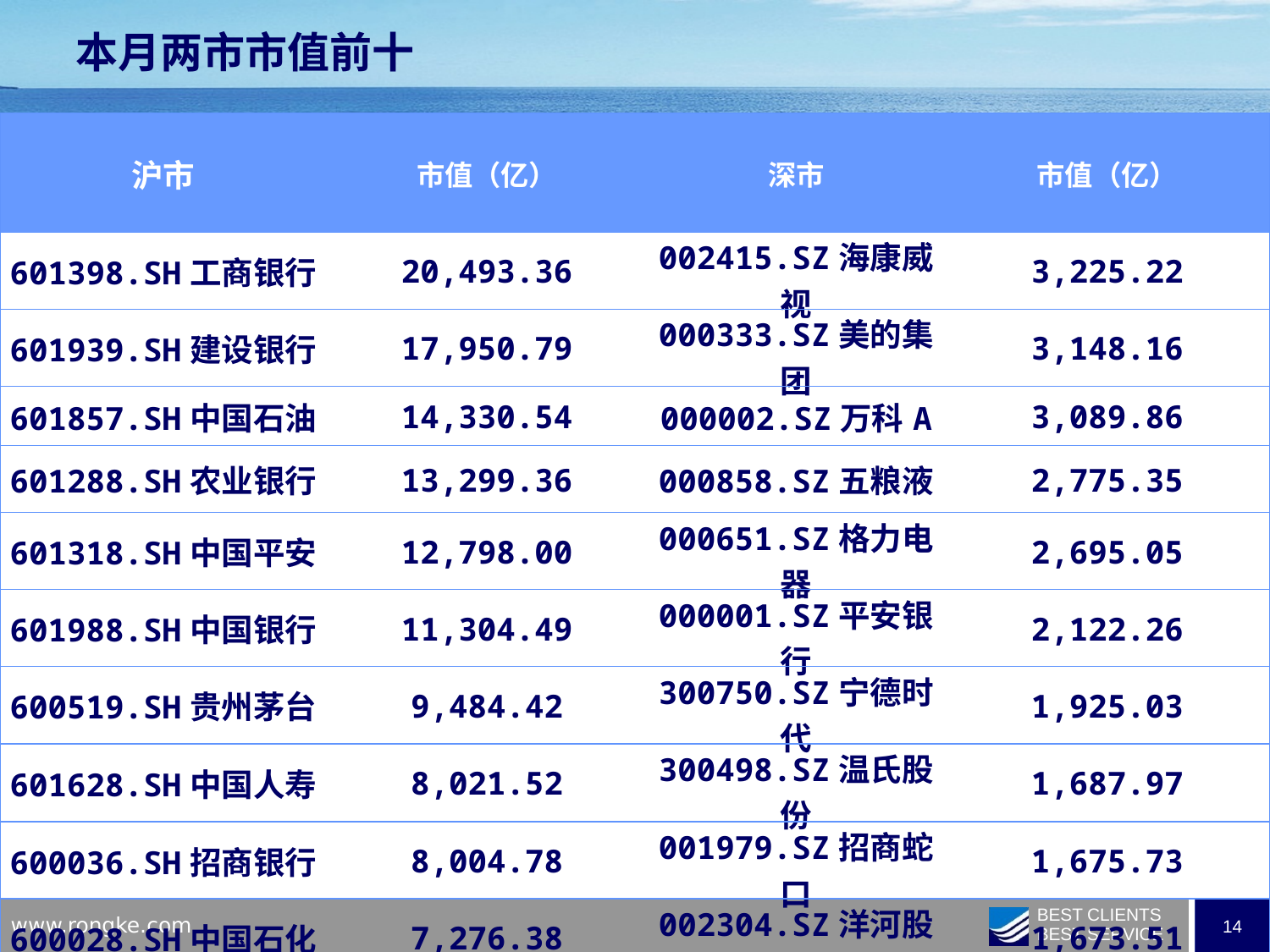

本月两市市值前十
| 沪市 | 市值（亿） | 深市 | 市值（亿） |
| --- | --- | --- | --- |
| 601398.SH工商银行 | 20,493.36 | 002415.SZ海康威视 | 3,225.22 |
| 601939.SH建设银行 | 17,950.79 | 000333.SZ美的集团 | 3,148.16 |
| 601857.SH中国石油 | 14,330.54 | 000002.SZ万科A | 3,089.86 |
| 601288.SH农业银行 | 13,299.36 | 000858.SZ五粮液 | 2,775.35 |
| 601318.SH中国平安 | 12,798.00 | 000651.SZ格力电器 | 2,695.05 |
| 601988.SH中国银行 | 11,304.49 | 000001.SZ平安银行 | 2,122.26 |
| 600519.SH贵州茅台 | 9,484.42 | 300750.SZ宁德时代 | 1,925.03 |
| 601628.SH中国人寿 | 8,021.52 | 300498.SZ温氏股份 | 1,687.97 |
| 600036.SH招商银行 | 8,004.78 | 001979.SZ招商蛇口 | 1,675.73 |
| 600028.SH中国石化 | 7,276.38 | 002304.SZ洋河股份 | 1,673.51 |
|  |  |  |  |